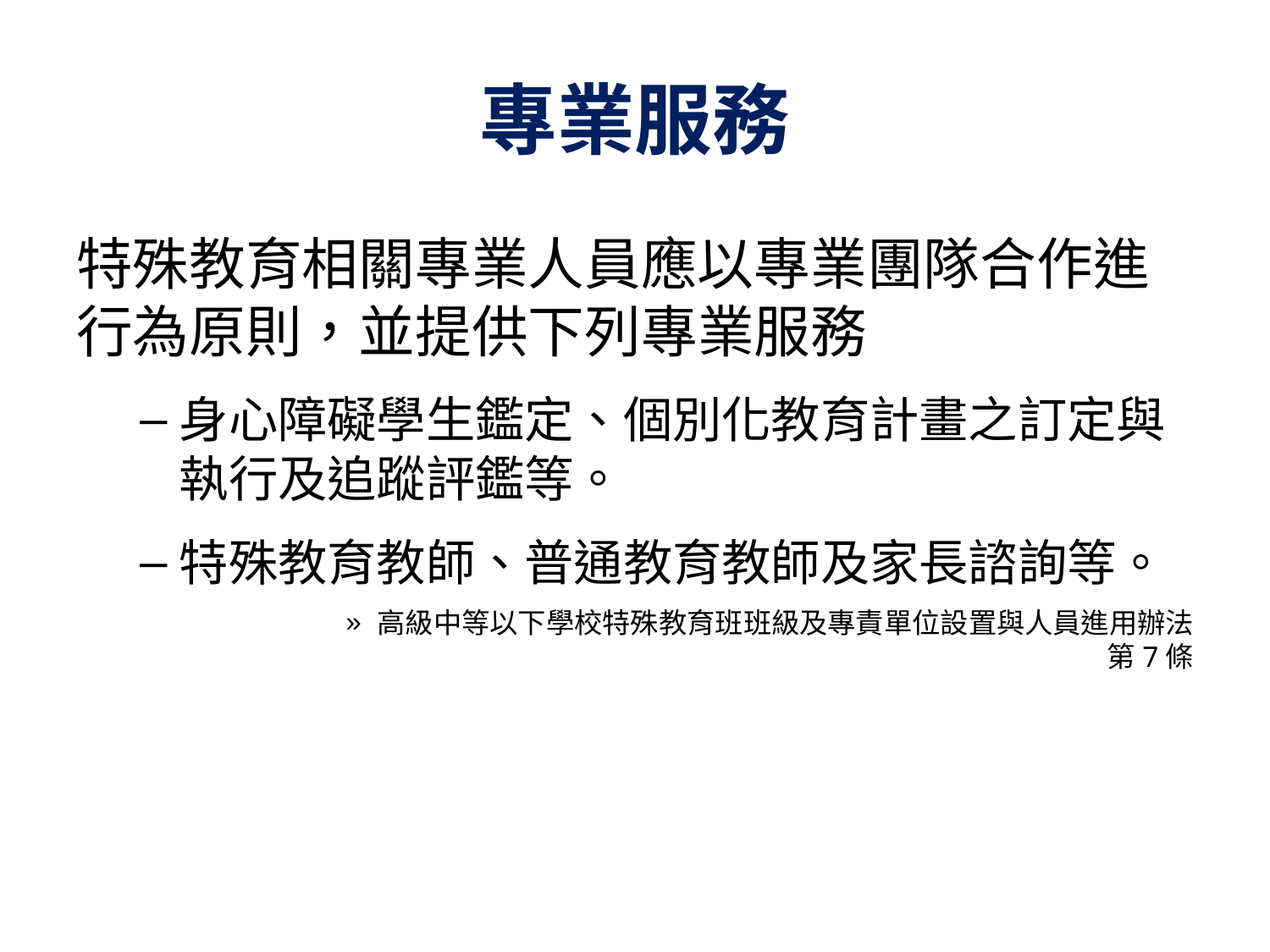

# 專業服務
特殊教育相關專業人員應以專業團隊合作進行為原則，並提供下列專業服務
身心障礙學生鑑定、個別化教育計畫之訂定與執行及追蹤評鑑等。
特殊教育教師、普通教育教師及家長諮詢等。
高級中等以下學校特殊教育班班級及專責單位設置與人員進用辦法 第7條